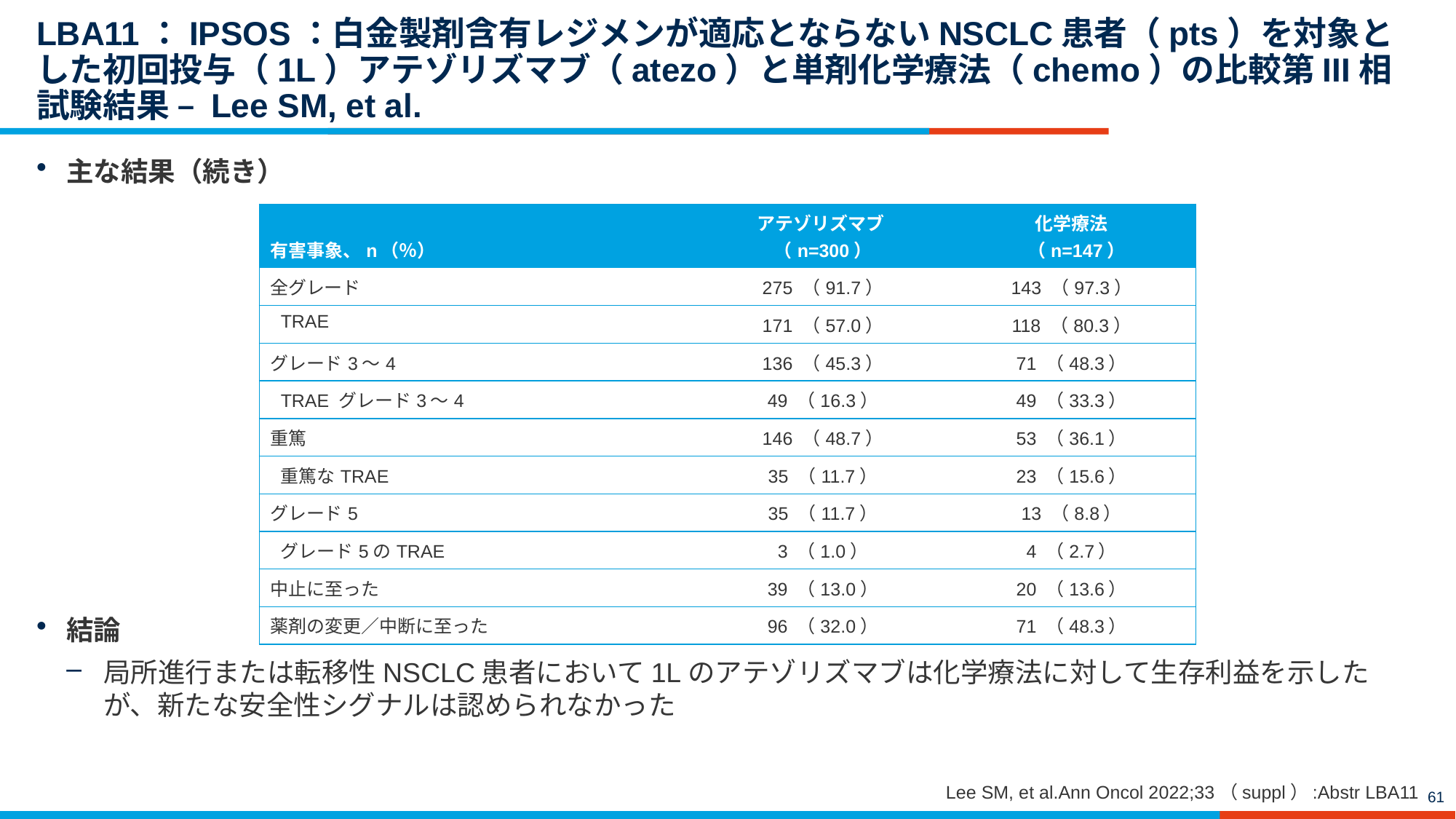

# LBA11：IPSOS：白金製剤含有レジメンが適応とならないNSCLC患者（pts）を対象とした初回投与（1L）アテゾリズマブ（atezo）と単剤化学療法（chemo）の比較第III相試験結果 – Lee SM, et al.
主な結果（続き）
結論
局所進行または転移性NSCLC患者において1Lのアテゾリズマブは化学療法に対して生存利益を示したが、新たな安全性シグナルは認められなかった
| 有害事象、n（％） | アテゾリズマブ （n=300） | 化学療法 （n=147） |
| --- | --- | --- |
| 全グレード | 275 （91.7） | 143 （97.3） |
| TRAE | 171 （57.0） | 118 （80.3） |
| グレード3～4 | 136 （45.3） | 71 （48.3） |
| TRAE グレード3〜4 | 49 （16.3） | 49 （33.3） |
| 重篤 | 146 （48.7） | 53 （36.1） |
| 重篤なTRAE | 35 （11.7） | 23 （15.6） |
| グレード5 | 35 （11.7） | 13 （8.8） |
| グレード5のTRAE | 3 （1.0） | 4 （2.7） |
| 中止に至った | 39 （13.0） | 20 （13.6） |
| 薬剤の変更／中断に至った | 96 （32.0） | 71 （48.3） |
Lee SM, et al.Ann Oncol 2022;33（suppl）:Abstr LBA11